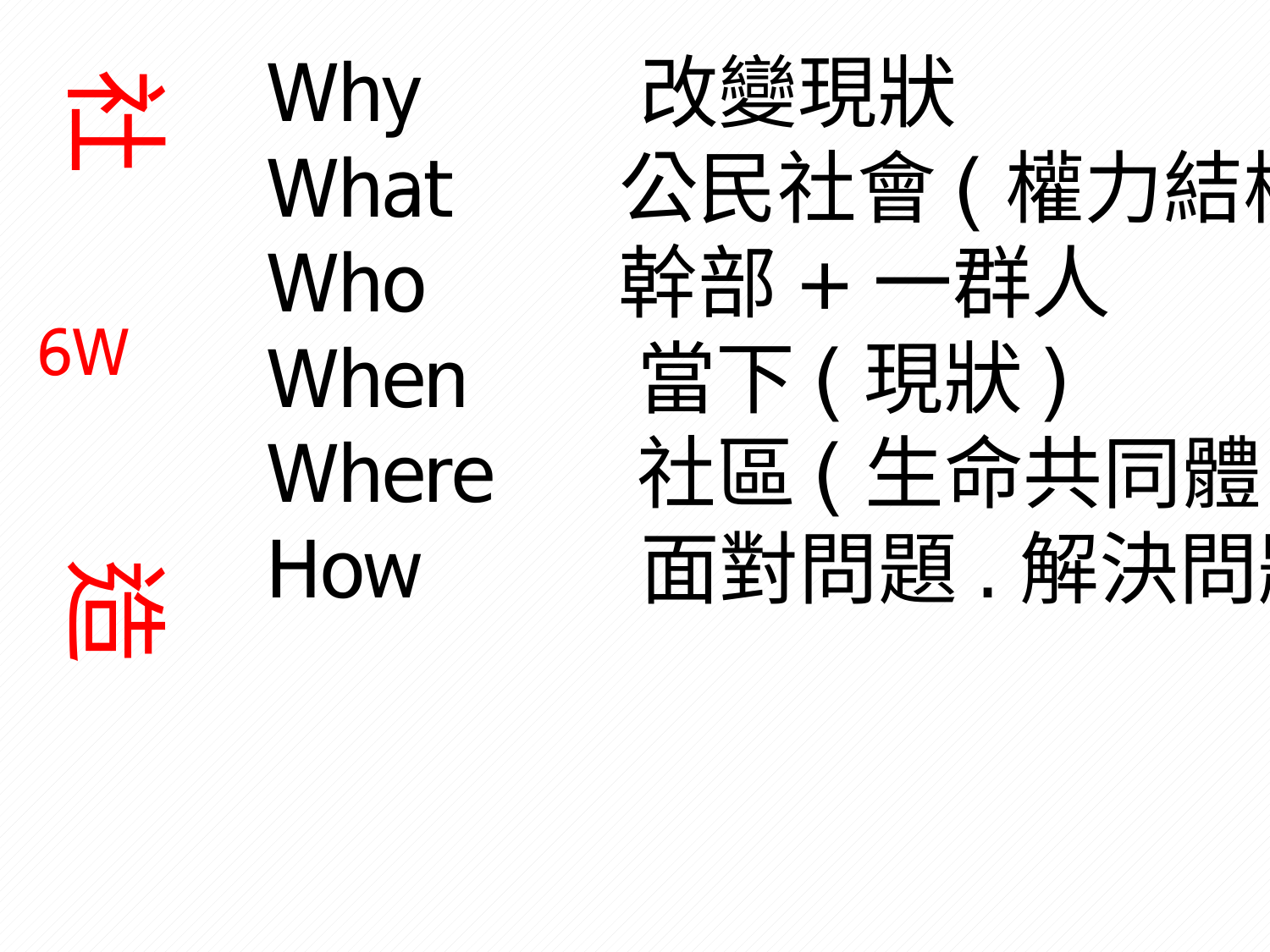

Why        改變現狀
What      公民社會(權力結構)
Who       幹部+一群人
When      當下(現狀)
Where     社區(生命共同體)
How        面對問題.解決問題
社
6W
造